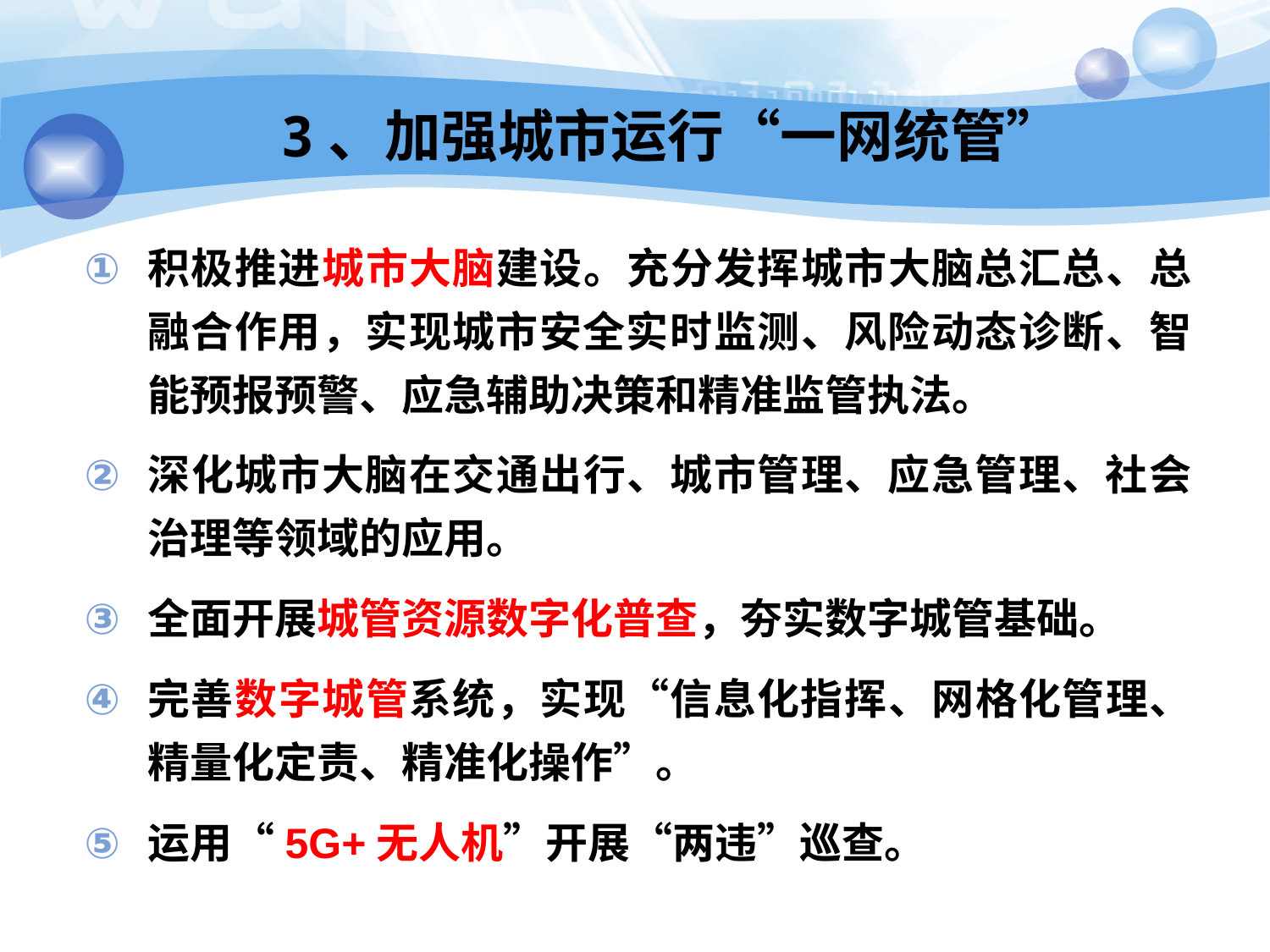

# 3、加强城市运行“一网统管”
积极推进城市大脑建设。充分发挥城市大脑总汇总、总融合作用，实现城市安全实时监测、风险动态诊断、智能预报预警、应急辅助决策和精准监管执法。
深化城市大脑在交通出行、城市管理、应急管理、社会治理等领域的应用。
全面开展城管资源数字化普查，夯实数字城管基础。
完善数字城管系统，实现“信息化指挥、网格化管理、精量化定责、精准化操作”。
运用“5G+无人机”开展“两违”巡查。